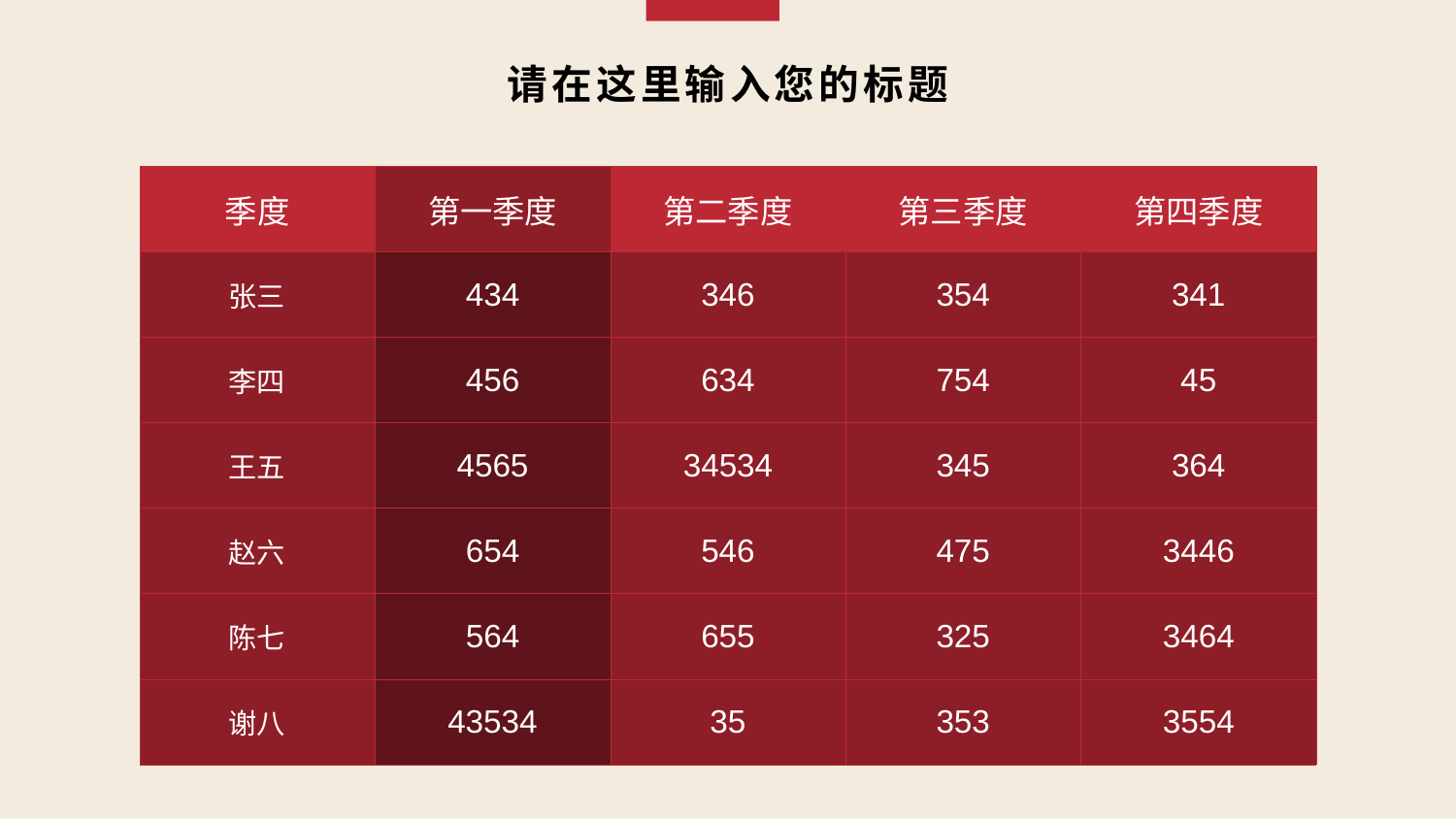

# 请在这里输入您的标题
| 季度 | 第一季度 | 第二季度 | 第三季度 | 第四季度 |
| --- | --- | --- | --- | --- |
| 张三 | 434 | 346 | 354 | 341 |
| 李四 | 456 | 634 | 754 | 45 |
| 王五 | 4565 | 34534 | 345 | 364 |
| 赵六 | 654 | 546 | 475 | 3446 |
| 陈七 | 564 | 655 | 325 | 3464 |
| 谢八 | 43534 | 35 | 353 | 3554 |